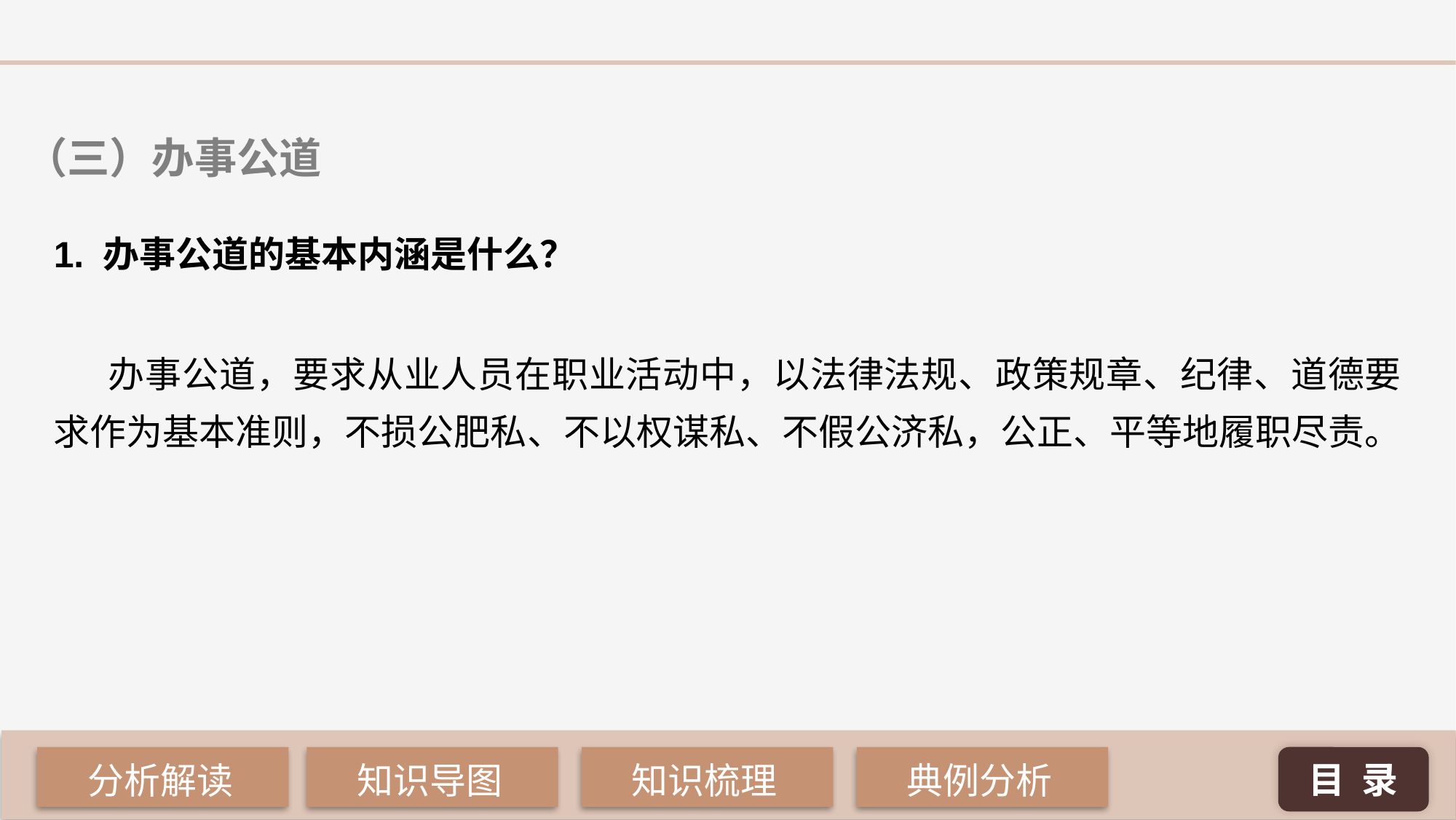

（三）办事公道
1. 办事公道的基本内涵是什么？
办事公道，要求从业人员在职业活动中，以法律法规、政策规章、纪律、道德要求作为基本准则，不损公肥私、不以权谋私、不假公济私，公正、平等地履职尽责。